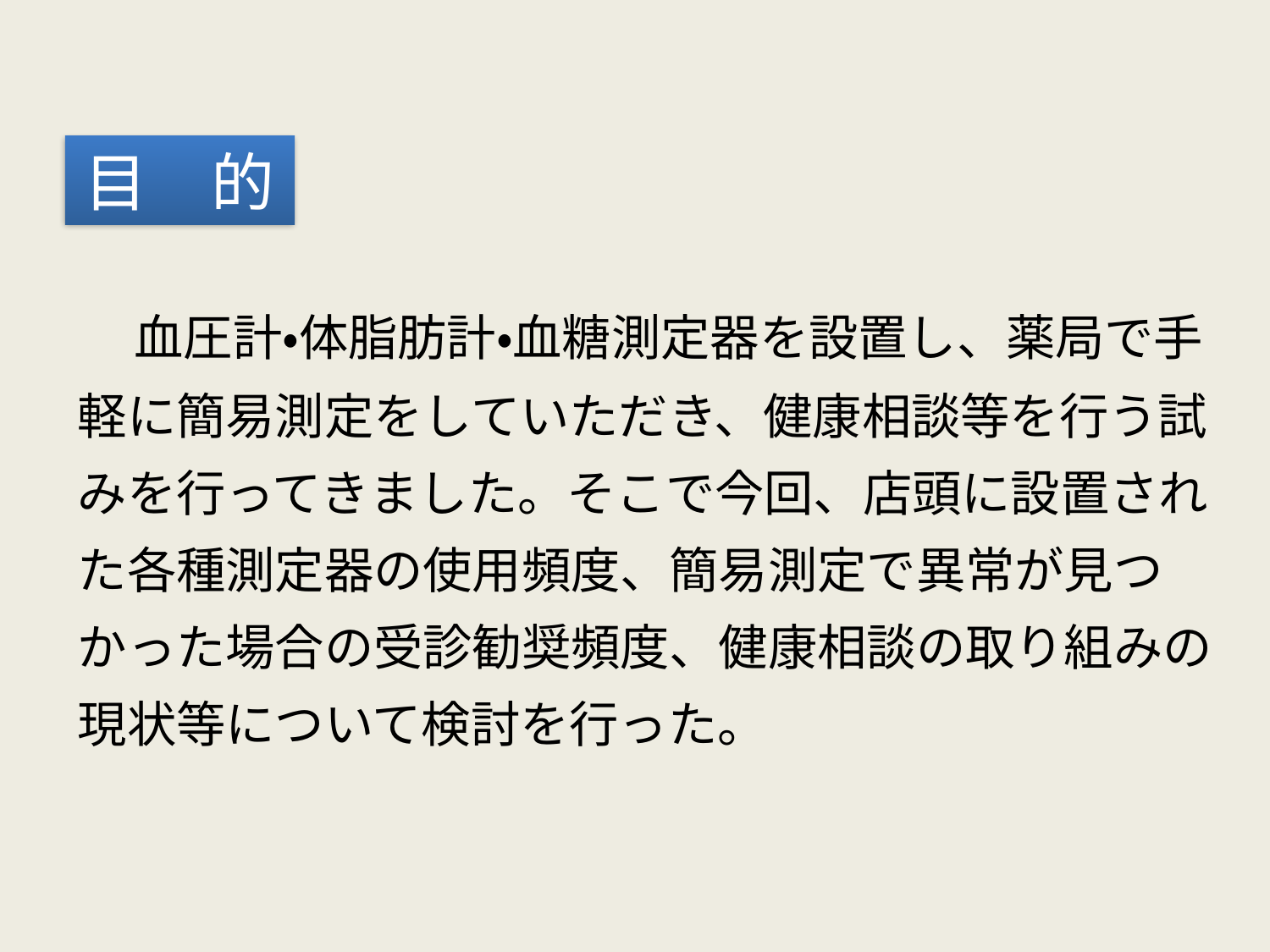

目　的
　血圧計・体脂肪計・血糖測定器を設置し、薬局で手軽に簡易測定をしていただき、健康相談等を行う試みを行ってきました。そこで今回、店頭に設置された各種測定器の使用頻度、簡易測定で異常が見つかった場合の受診勧奨頻度、健康相談の取り組みの現状等について検討を行った。